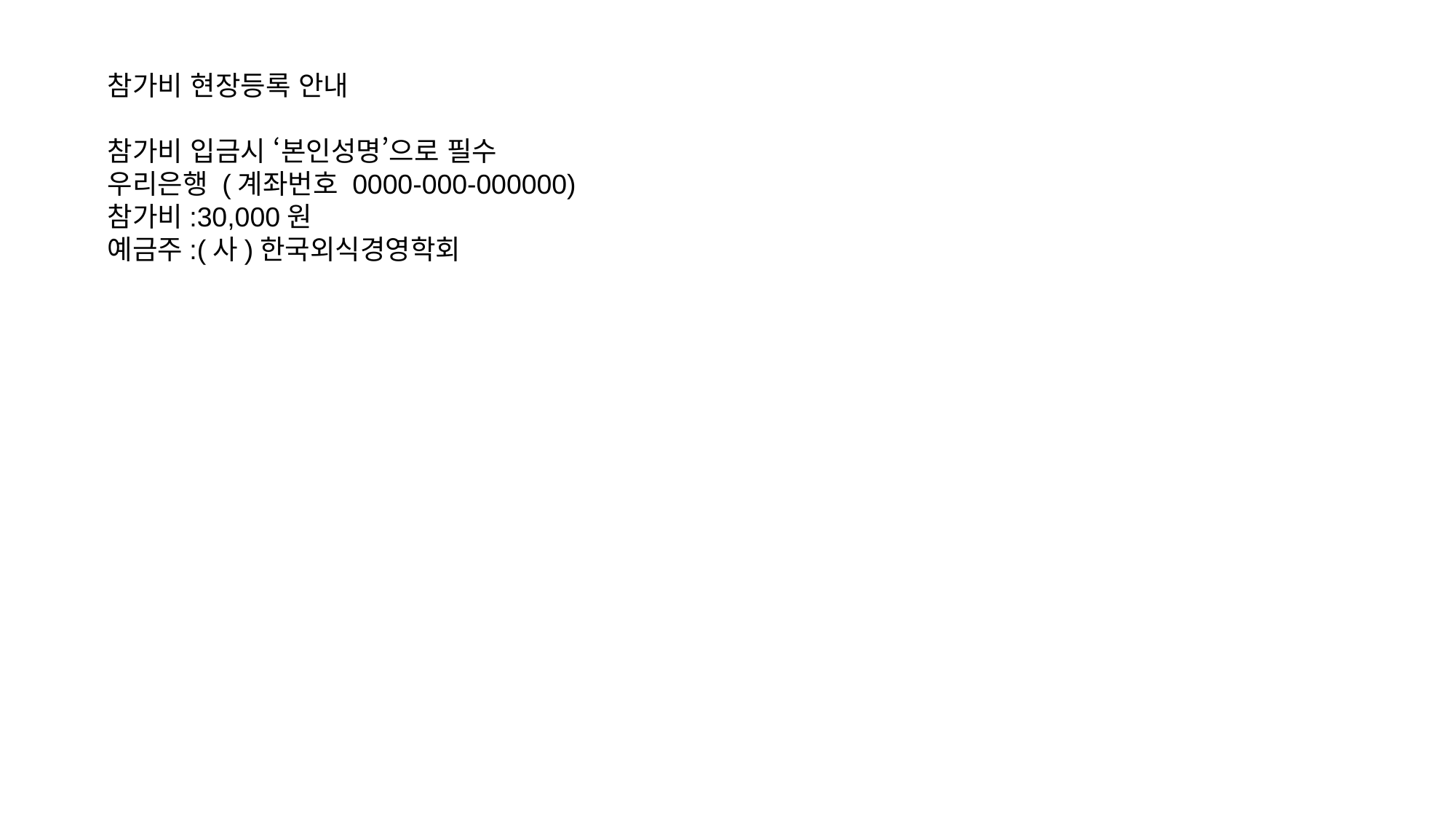

참가비 현장등록 안내

참가비 입금시 ‘본인성명’으로 필수
우리은행 (계좌번호 0000-000-000000)
참가비:30,000원
예금주:(사)한국외식경영학회